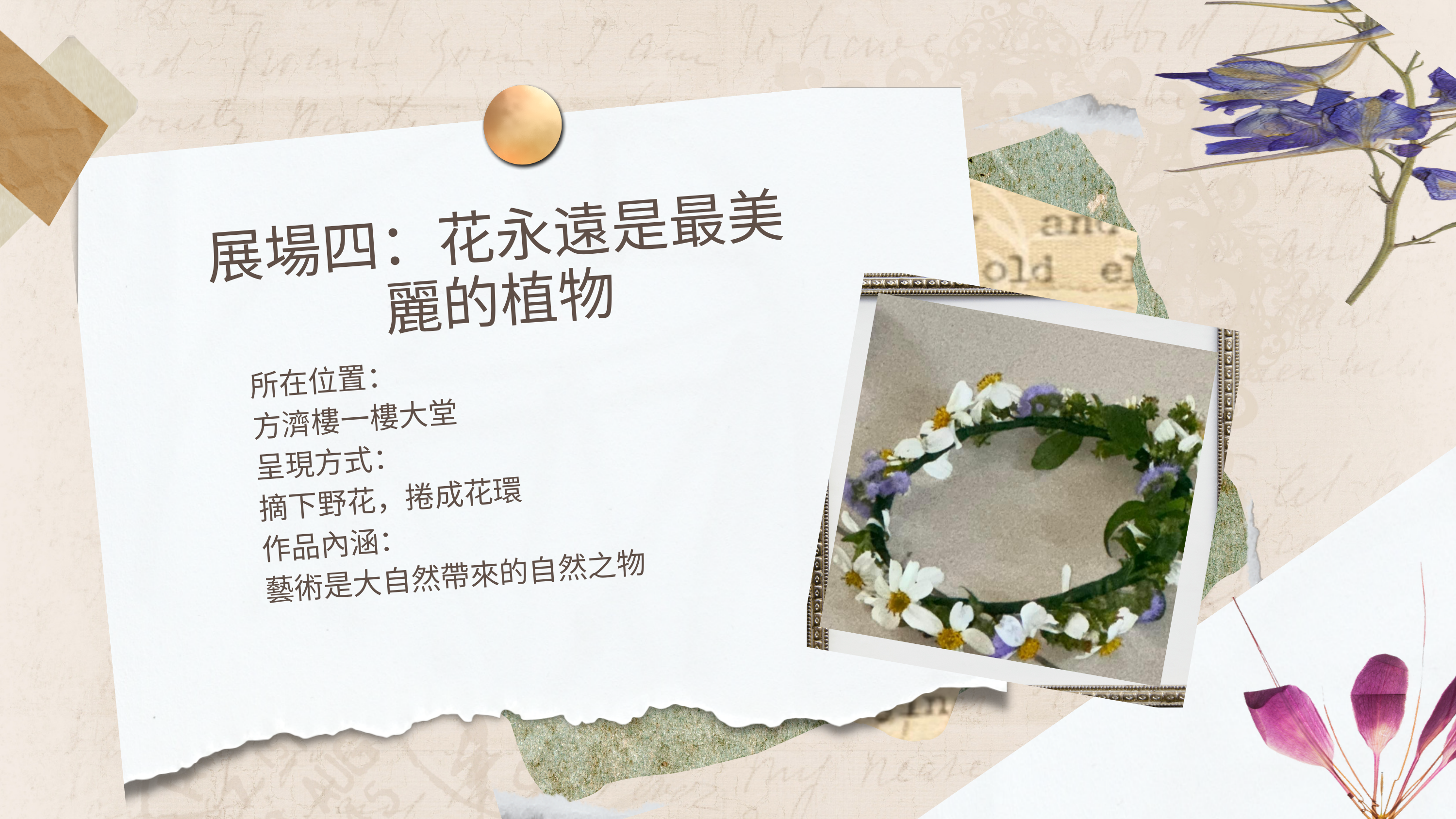

展場四：花永遠是最美麗的植物

所在位置：
方濟樓一樓大堂
呈現方式：
摘下野花，捲成花環
作品內涵：
藝術是大自然帶來的自然之物